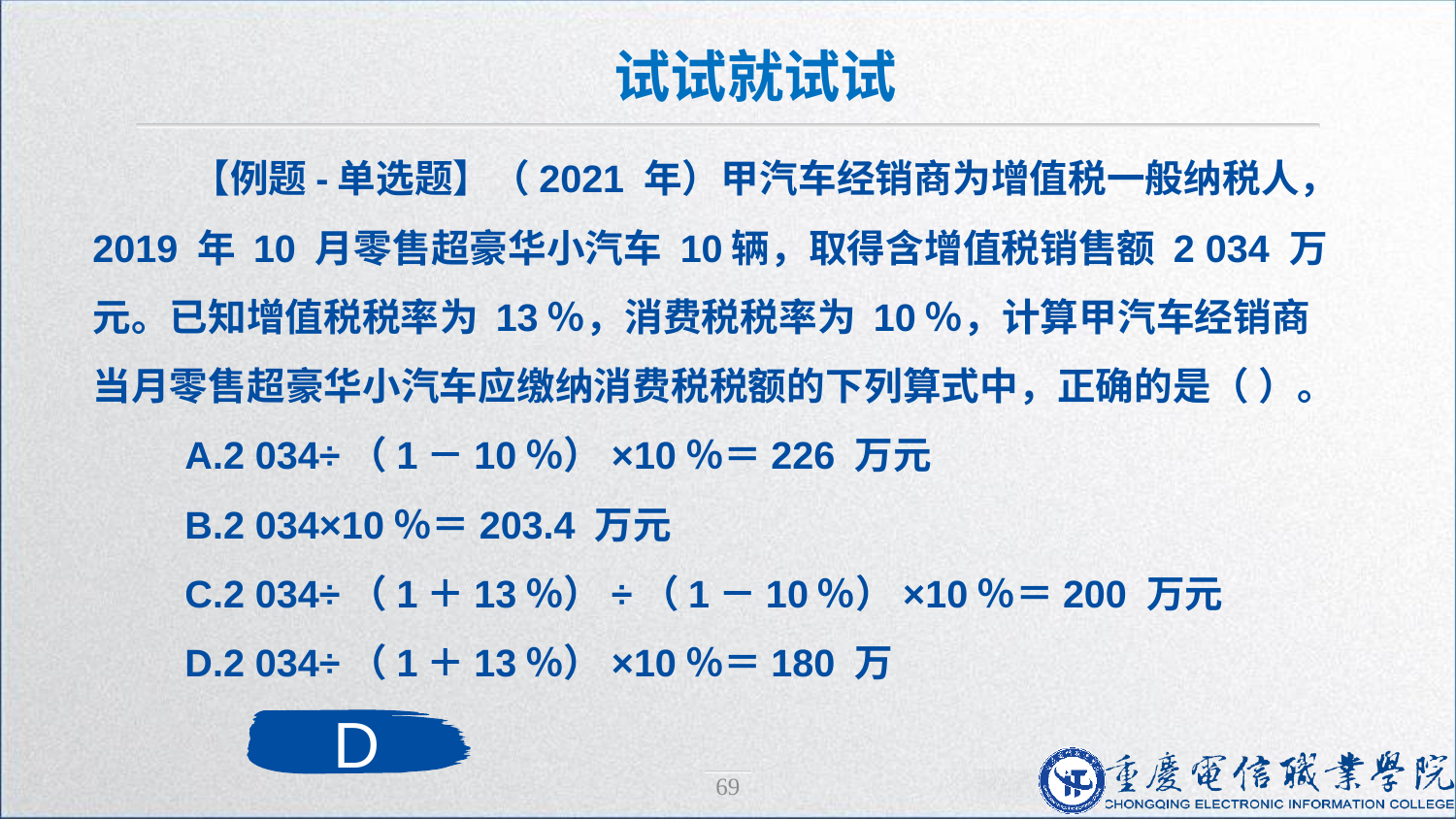

试试就试试
 【例题-单选题】（2021 年）甲汽车经销商为增值税一般纳税人，2019 年 10 月零售超豪华小汽车 10辆，取得含增值税销售额 2 034 万元。已知增值税税率为 13％，消费税税率为 10％，计算甲汽车经销商当月零售超豪华小汽车应缴纳消费税税额的下列算式中，正确的是（ ）。
 A.2 034÷（1－10％）×10％＝226 万元
 B.2 034×10％＝203.4 万元
 C.2 034÷（1＋13％）÷（1－10％）×10％＝200 万元
 D.2 034÷（1＋13％）×10％＝180 万

D
69